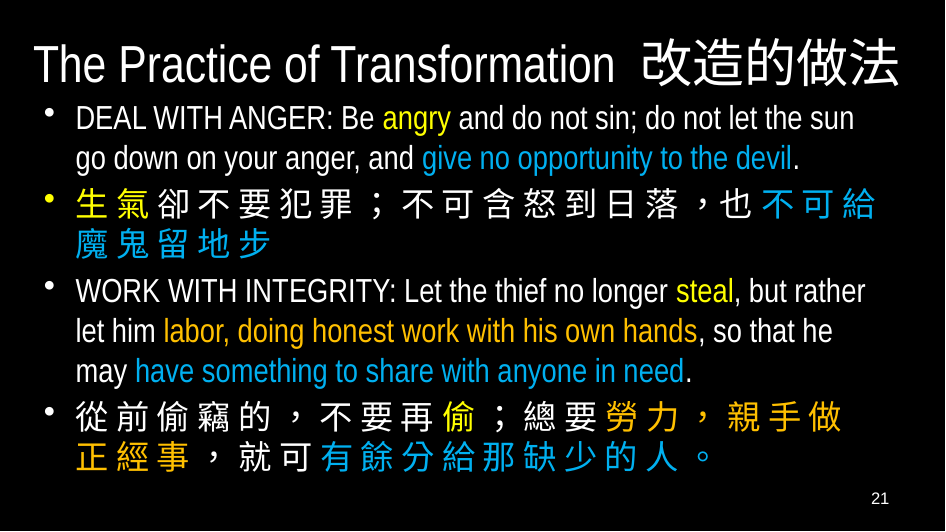

# The Practice of Transformation 改造的做法
DEAL WITH ANGER: Be angry and do not sin; do not let the sun go down on your anger, and give no opportunity to the devil.
生 氣 卻 不 要 犯 罪 ； 不 可 含 怒 到 日 落 ，也 不 可 給 魔 鬼 留 地 步
WORK WITH INTEGRITY: Let the thief no longer steal, but rather let him labor, doing honest work with his own hands, so that he may have something to share with anyone in need.
從 前 偷 竊 的 ， 不 要 再 偷 ； 總 要 勞 力 ， 親 手 做 正 經 事 ， 就 可 有 餘 分 給 那 缺 少 的 人 。

21